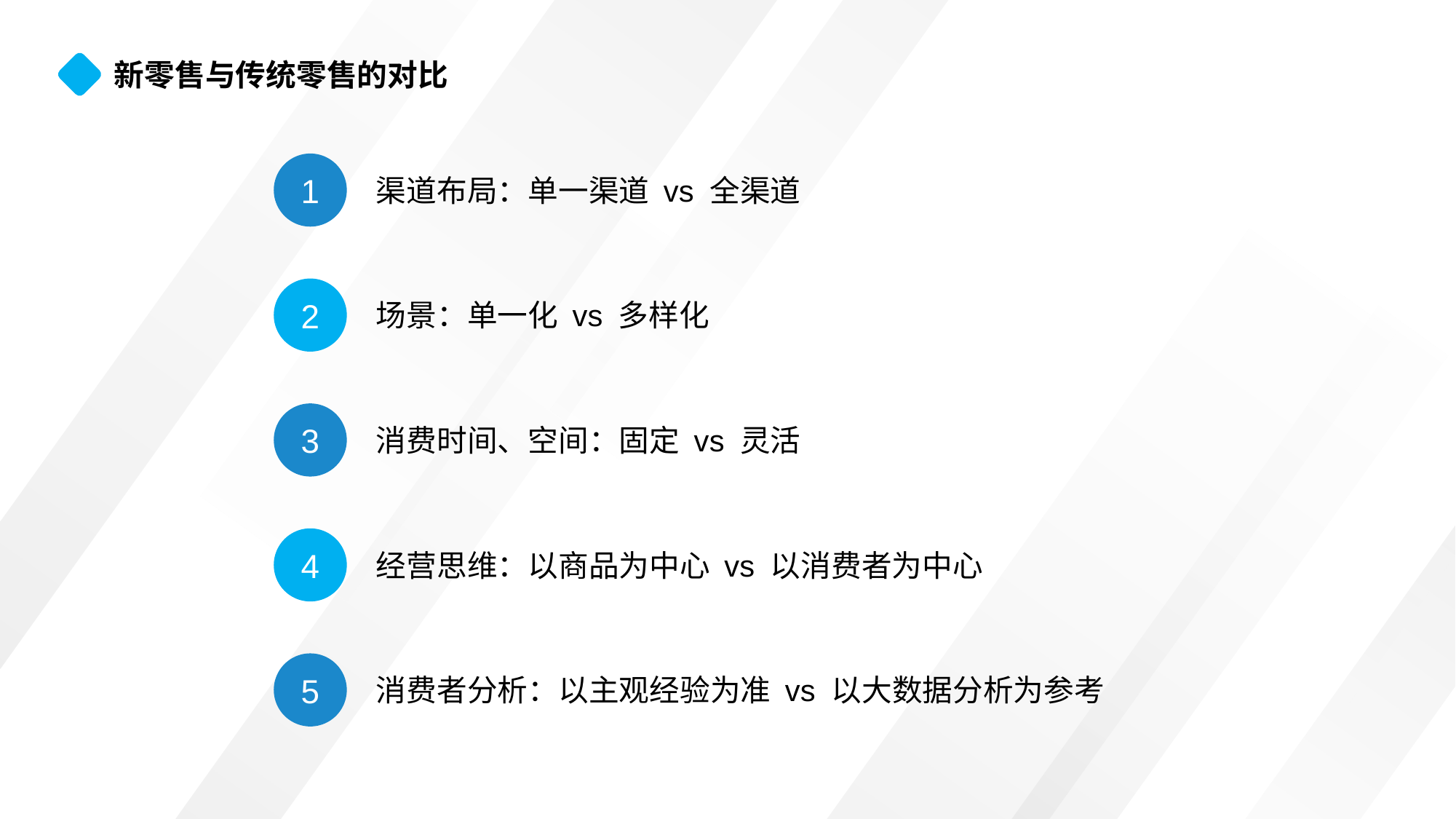

新零售与传统零售的对比

1
渠道布局：单一渠道 vs 全渠道
2
场景：单一化 vs 多样化
3
消费时间、空间：固定 vs 灵活
4
经营思维：以商品为中心 vs 以消费者为中心
5
消费者分析：以主观经验为准 vs 以大数据分析为参考